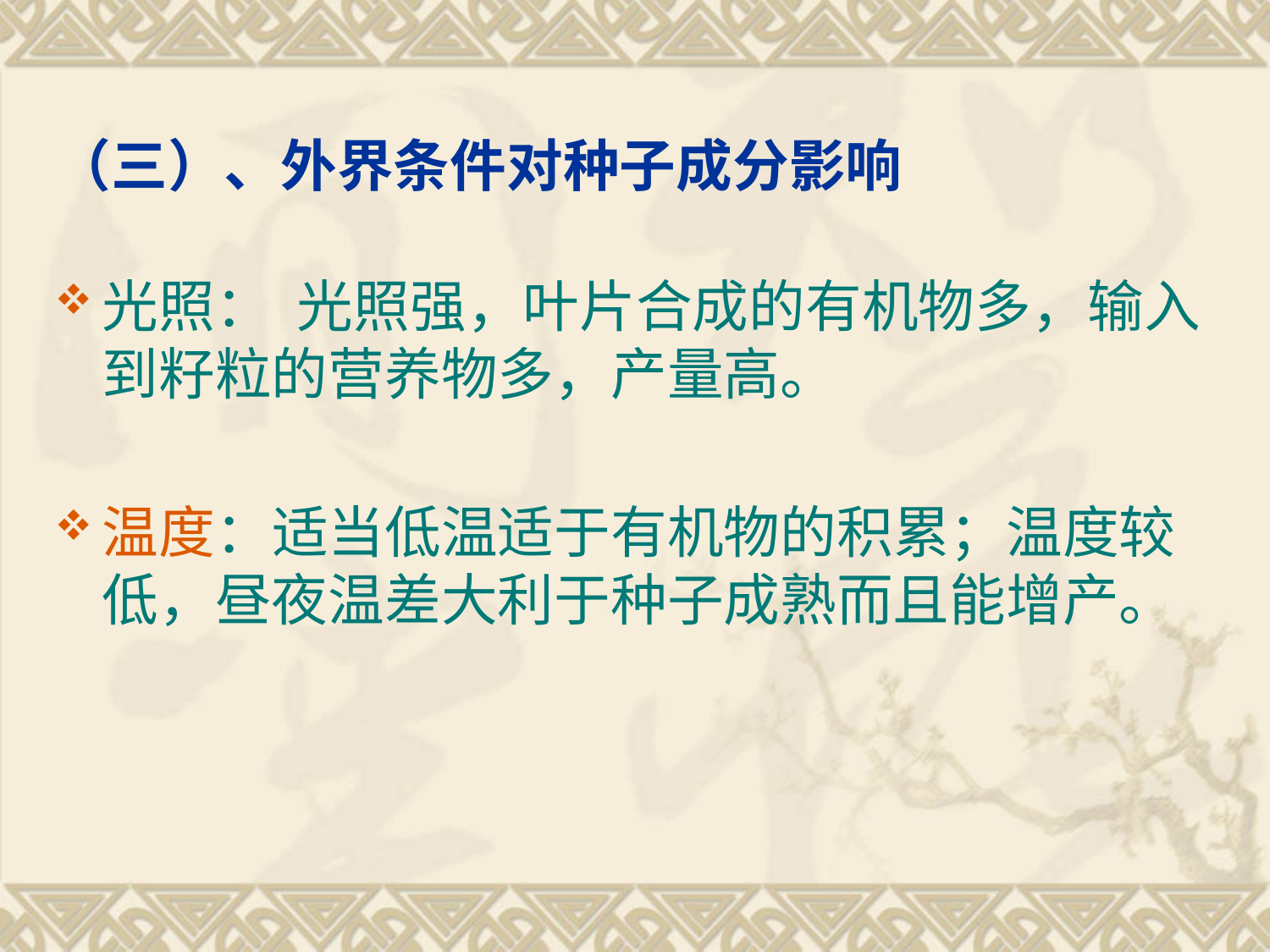

# （三）、外界条件对种子成分影响
光照：  光照强，叶片合成的有机物多，输入到籽粒的营养物多，产量高。

温度：适当低温适于有机物的积累；温度较低，昼夜温差大利于种子成熟而且能增产。

8